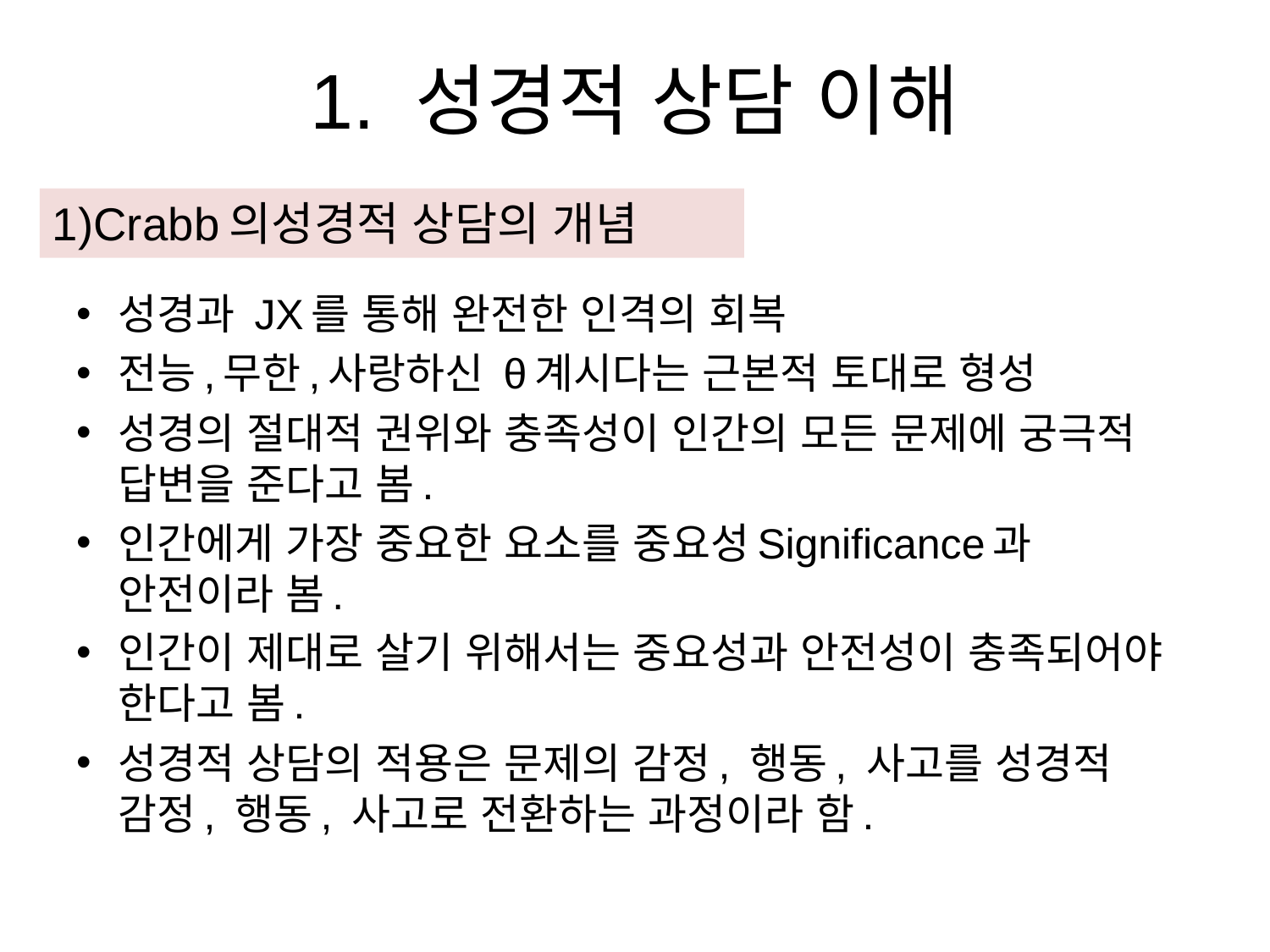

# 1. 성경적 상담 이해
1)Crabb의성경적 상담의 개념

성경과 JX를 통해 완전한 인격의 회복
전능,무한,사랑하신 θ계시다는 근본적 토대로 형성
성경의 절대적 권위와 충족성이 인간의 모든 문제에 궁극적 답변을 준다고 봄.
인간에게 가장 중요한 요소를 중요성Significance과 안전이라 봄.
인간이 제대로 살기 위해서는 중요성과 안전성이 충족되어야 한다고 봄.
성경적 상담의 적용은 문제의 감정, 행동, 사고를 성경적 감정, 행동, 사고로 전환하는 과정이라 함.